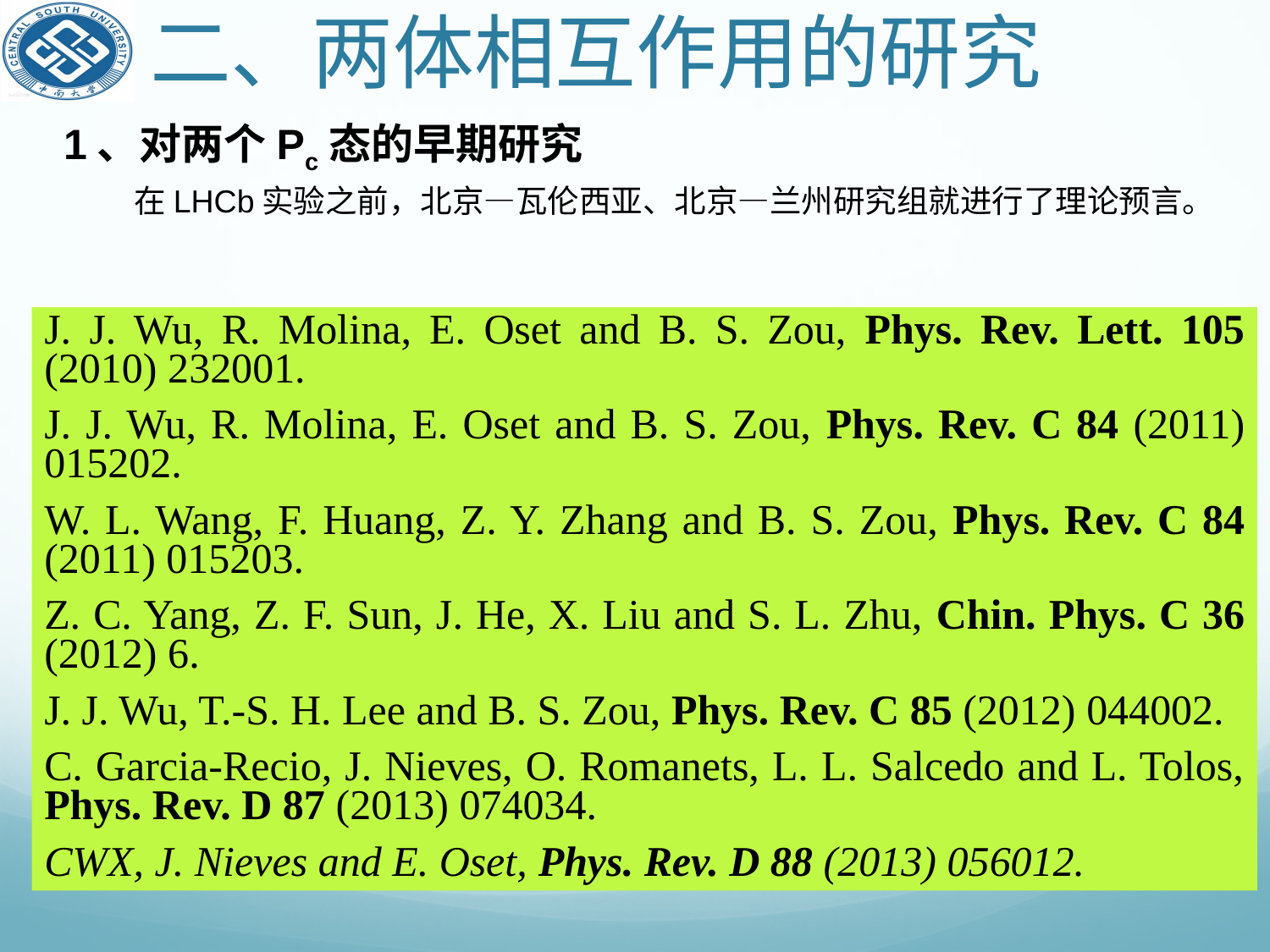

二、两体相互作用的研究
1、对两个Pc态的早期研究
      在LHCb实验之前，北京—瓦伦西亚、北京—兰州研究组就进行了理论预言。

J. J. Wu, R. Molina, E. Oset and B. S. Zou, Phys. Rev. Lett. 105 (2010) 232001.
J. J. Wu, R. Molina, E. Oset and B. S. Zou, Phys. Rev. C 84 (2011) 015202.
W. L. Wang, F. Huang, Z. Y. Zhang and B. S. Zou, Phys. Rev. C 84 (2011) 015203.
Z. C. Yang, Z. F. Sun, J. He, X. Liu and S. L. Zhu, Chin. Phys. C 36 (2012) 6.
J. J. Wu, T.-S. H. Lee and B. S. Zou, Phys. Rev. C 85 (2012) 044002.
C. Garcia-Recio, J. Nieves, O. Romanets, L. L. Salcedo and L. Tolos, Phys. Rev. D 87 (2013) 074034.
CWX, J. Nieves and E. Oset, Phys. Rev. D 88 (2013) 056012.